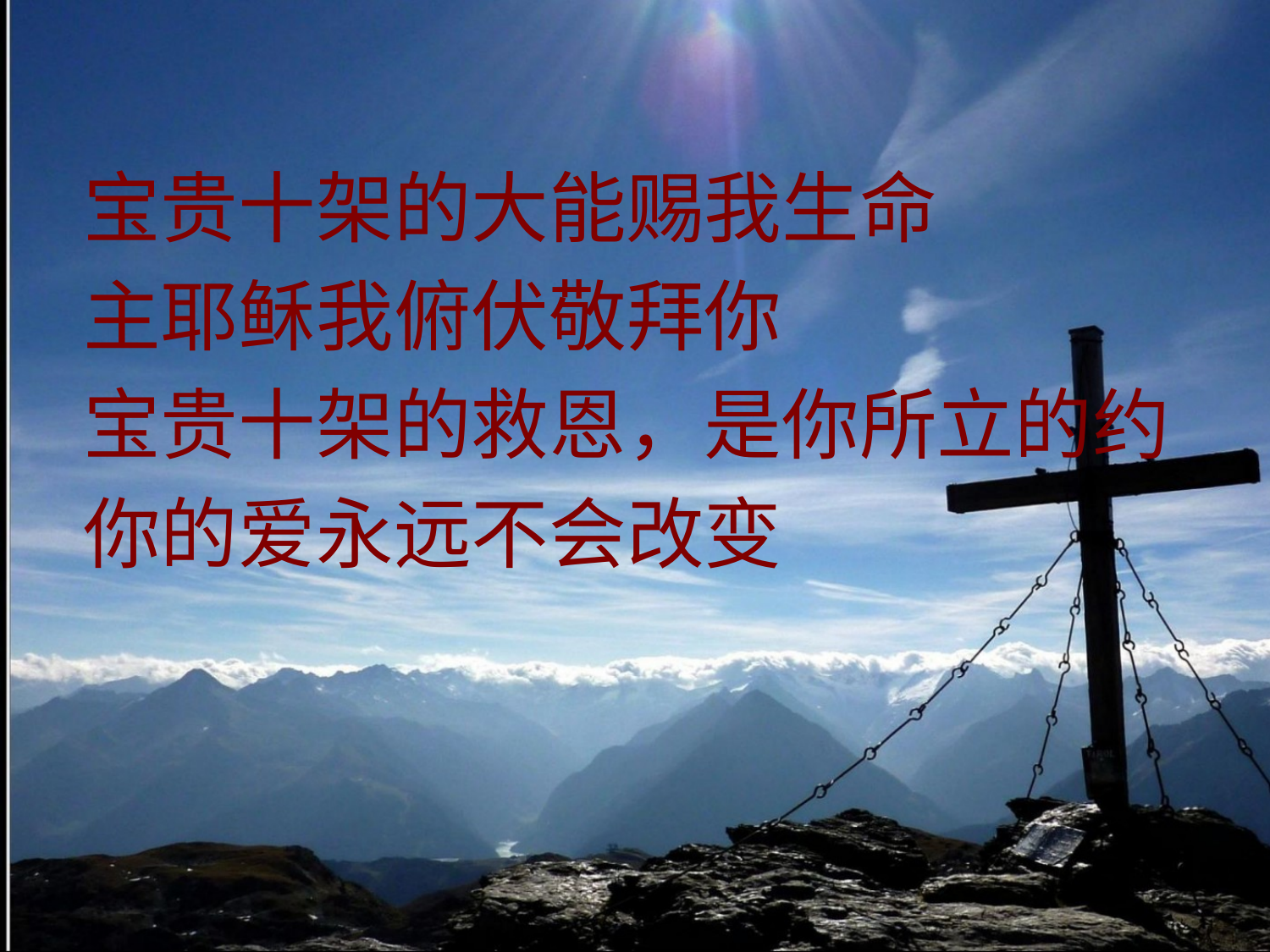

宝贵十架的大能赐我生命
主耶稣我俯伏敬拜你
宝贵十架的救恩，是你所立的约
你的爱永远不会改变